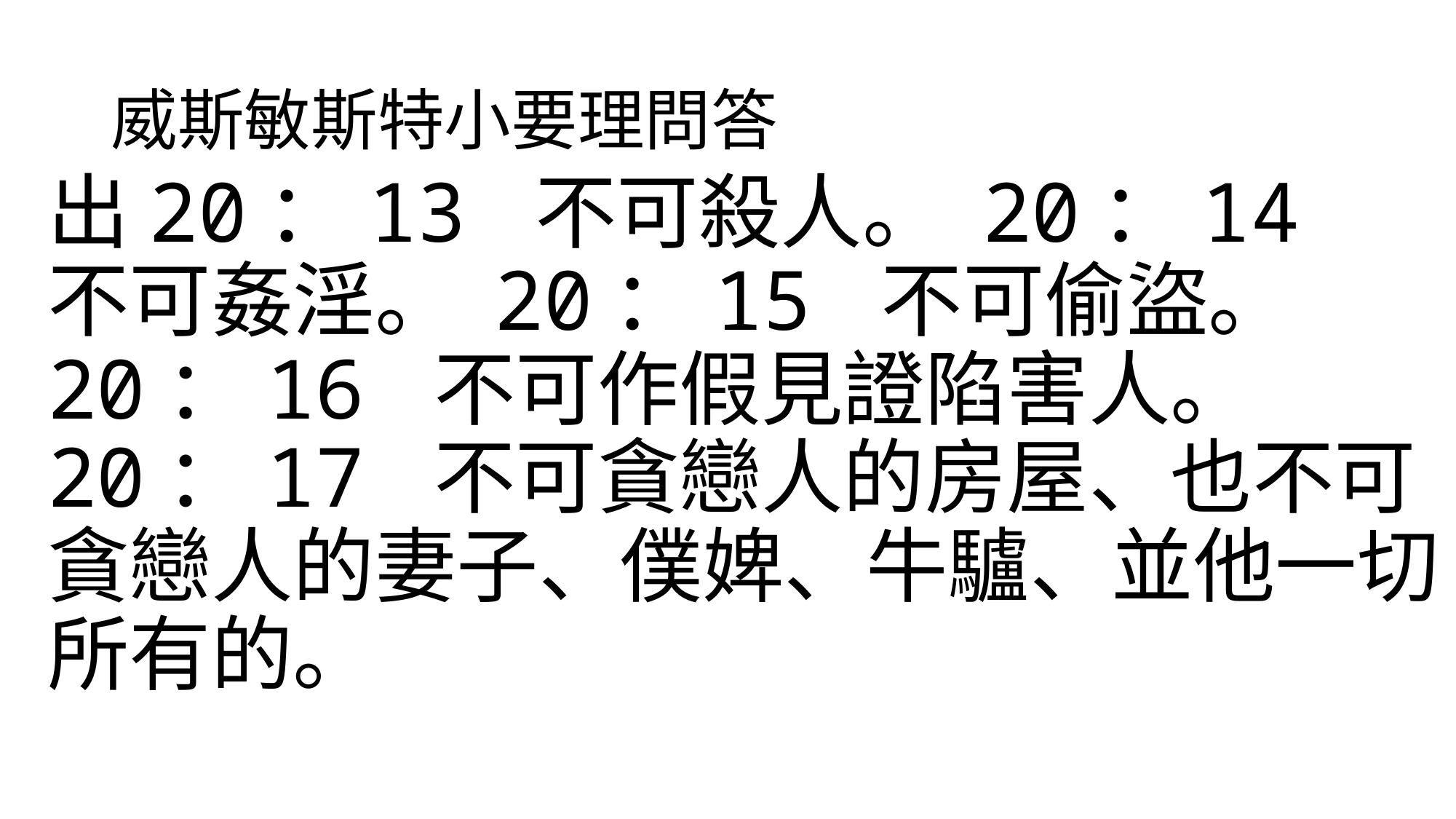

# 威斯敏斯特小要理問答
出20：13 不可殺人。 20：14 不可姦淫。 20：15 不可偷盜。 20：16 不可作假見證陷害人。 20：17 不可貪戀人的房屋、也不可貪戀人的妻子、僕婢、牛驢、並他一切所有的。